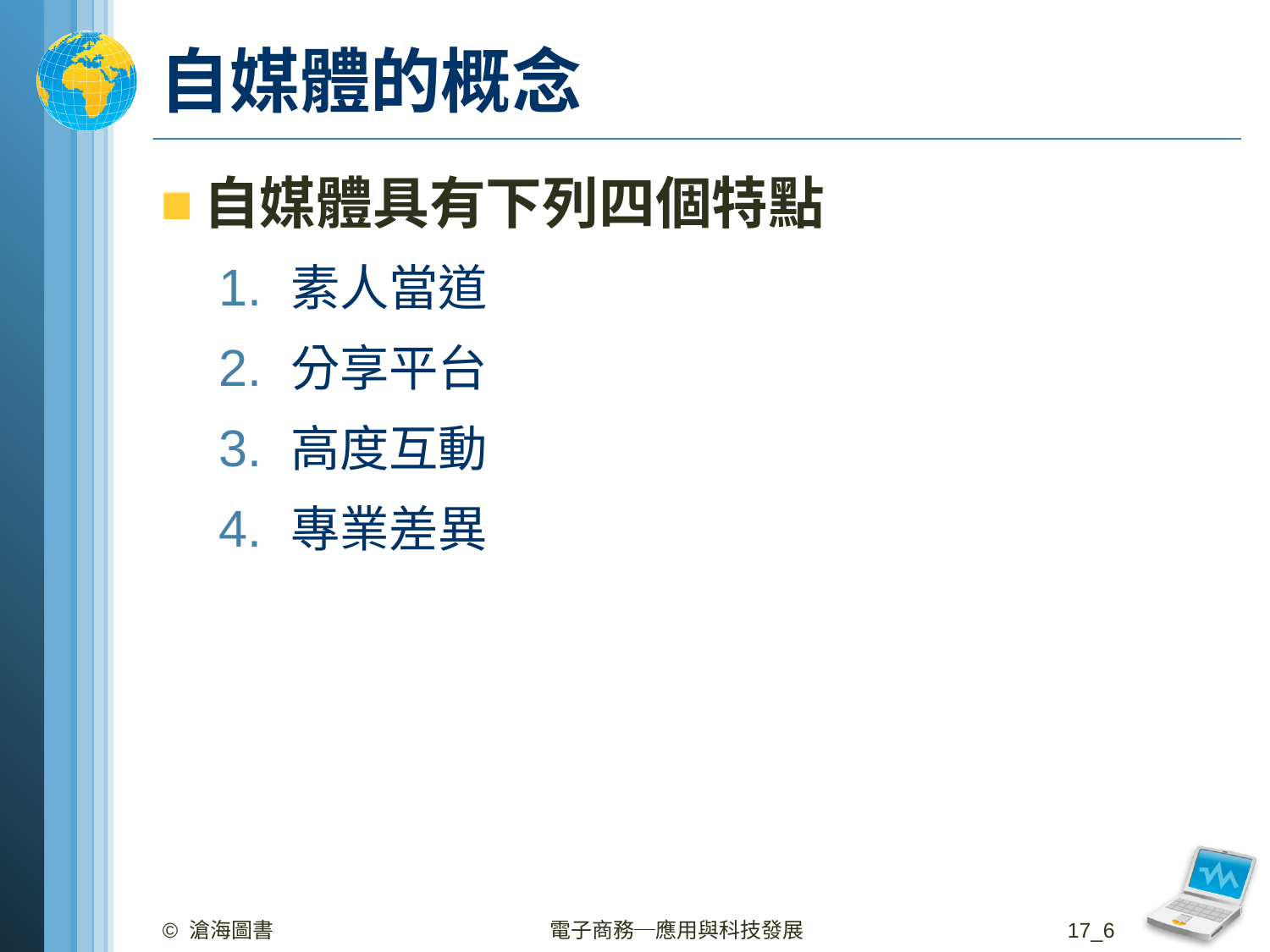

# 自媒體的概念
自媒體具有下列四個特點
素人當道
分享平台
高度互動
專業差異
© 滄海圖書
電子商務─應用與科技發展
17_6